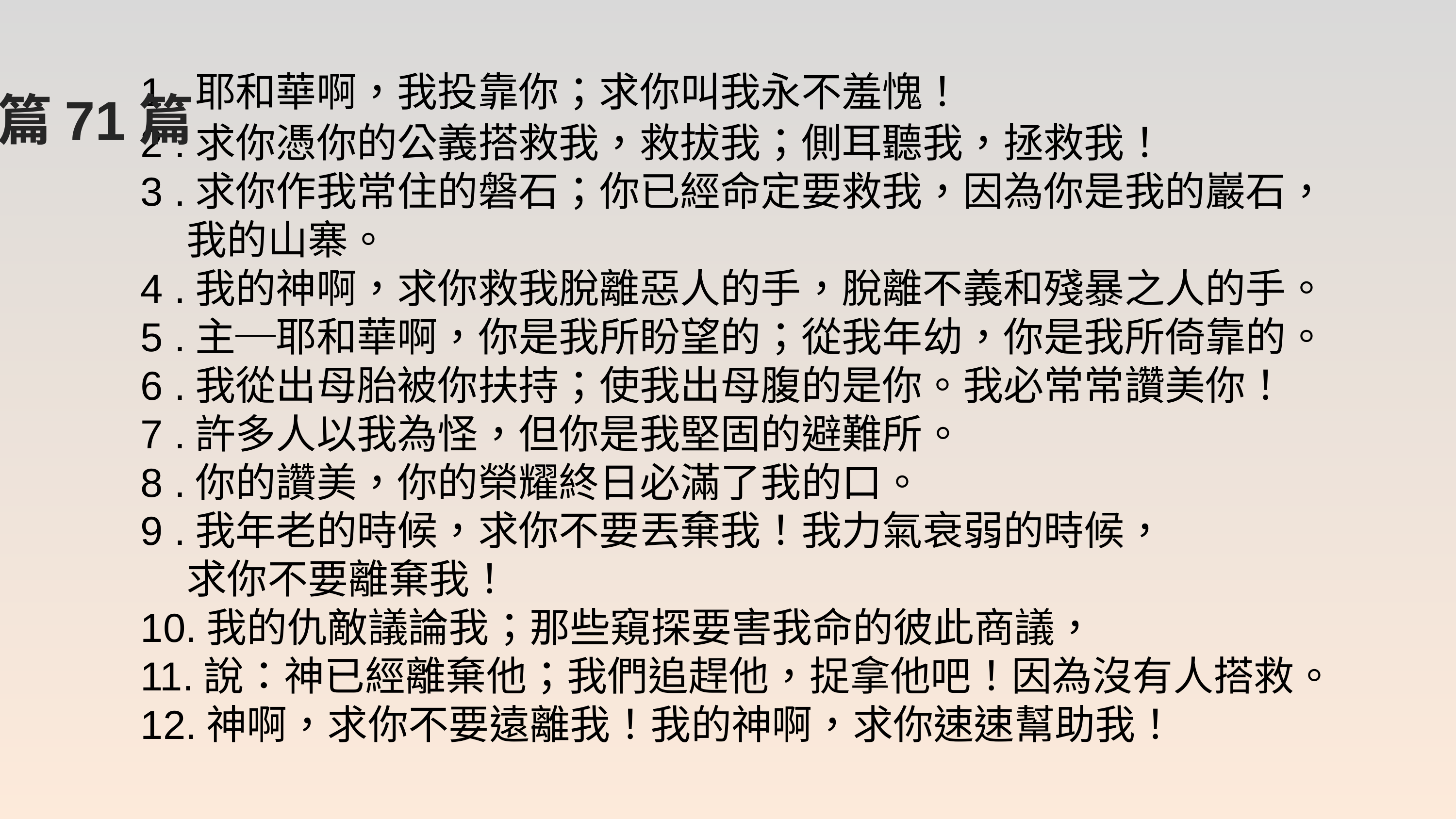

1 .耶和華啊，我投靠你；求你叫我永不羞愧！
2 .求你憑你的公義搭救我，救拔我；側耳聽我，拯救我！
3 .求你作我常住的磐石；你已經命定要救我，因為你是我的巖石，
    我的山寨。
4 .我的神啊，求你救我脫離惡人的手，脫離不義和殘暴之人的手。
5 .主─耶和華啊，你是我所盼望的；從我年幼，你是我所倚靠的。
6 .我從出母胎被你扶持；使我出母腹的是你。我必常常讚美你！
7 .許多人以我為怪，但你是我堅固的避難所。
8 .你的讚美，你的榮耀終日必滿了我的口。
9 .我年老的時候，求你不要丟棄我！我力氣衰弱的時候，
    求你不要離棄我！
10.我的仇敵議論我；那些窺探要害我命的彼此商議，
11.說：神已經離棄他；我們追趕他，捉拿他吧！因為沒有人搭救。
12.神啊，求你不要遠離我！我的神啊，求你速速幫助我！
詩篇71篇